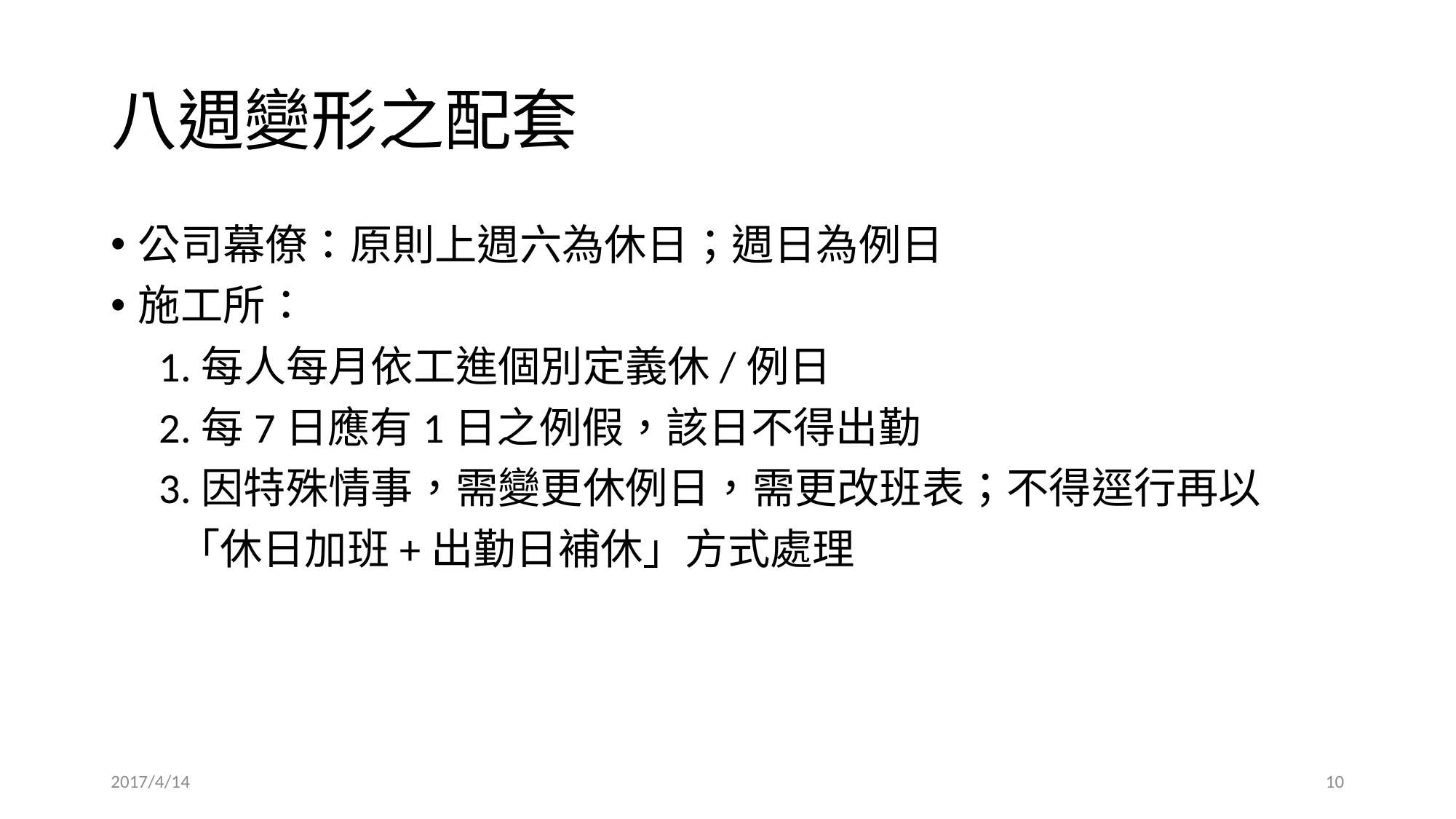

# 八週變形之配套
公司幕僚：原則上週六為休日；週日為例日
施工所：
     1.每人每月依工進個別定義休/例日
     2.每7日應有1日之例假，該日不得出勤
     3.因特殊情事，需變更休例日，需更改班表；不得逕行再以
      「休日加班+出勤日補休」方式處理

2017/4/14

10